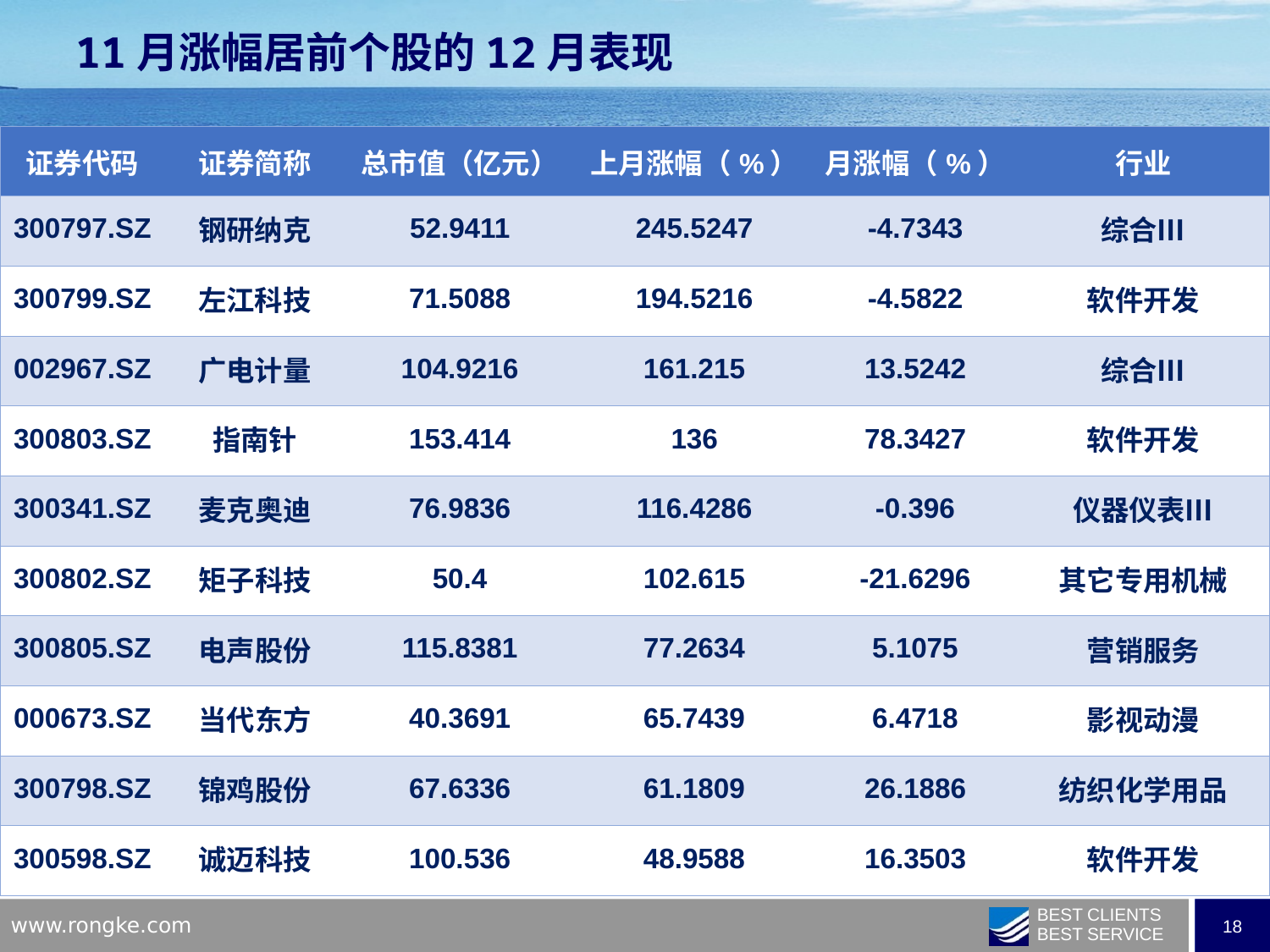

11月涨幅居前个股的12月表现
| 证券代码 | 证券简称 | 总市值（亿元） | 上月涨幅（%） | 月涨幅（%） | 行业 |
| --- | --- | --- | --- | --- | --- |
| 300797.SZ | 钢研纳克 | 52.9411 | 245.5247 | -4.7343 | 综合Ⅲ |
| 300799.SZ | 左江科技 | 71.5088 | 194.5216 | -4.5822 | 软件开发 |
| 002967.SZ | 广电计量 | 104.9216 | 161.215 | 13.5242 | 综合Ⅲ |
| 300803.SZ | 指南针 | 153.414 | 136 | 78.3427 | 软件开发 |
| 300341.SZ | 麦克奥迪 | 76.9836 | 116.4286 | -0.396 | 仪器仪表Ⅲ |
| 300802.SZ | 矩子科技 | 50.4 | 102.615 | -21.6296 | 其它专用机械 |
| 300805.SZ | 电声股份 | 115.8381 | 77.2634 | 5.1075 | 营销服务 |
| 000673.SZ | 当代东方 | 40.3691 | 65.7439 | 6.4718 | 影视动漫 |
| 300798.SZ | 锦鸡股份 | 67.6336 | 61.1809 | 26.1886 | 纺织化学用品 |
| 300598.SZ | 诚迈科技 | 100.536 | 48.9588 | 16.3503 | 软件开发 |